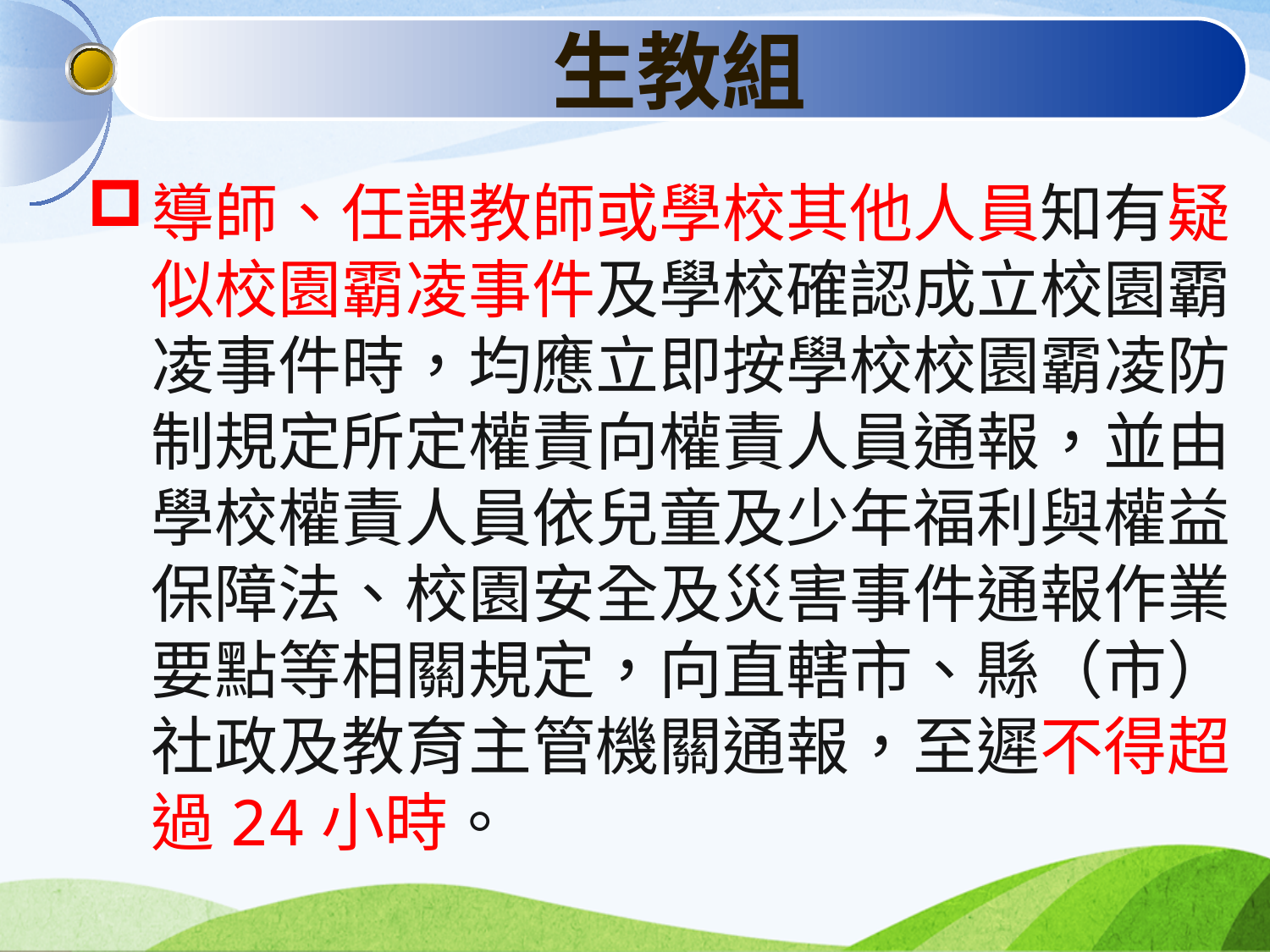

生教組

導師、任課教師或學校其他人員知有疑似校園霸凌事件及學校確認成立校園霸凌事件時，均應立即按學校校園霸凌防制規定所定權責向權責人員通報，並由學校權責人員依兒童及少年福利與權益保障法、校園安全及災害事件通報作業要點等相關規定，向直轄市、縣（市）社政及教育主管機關通報，至遲不得超過24小時。